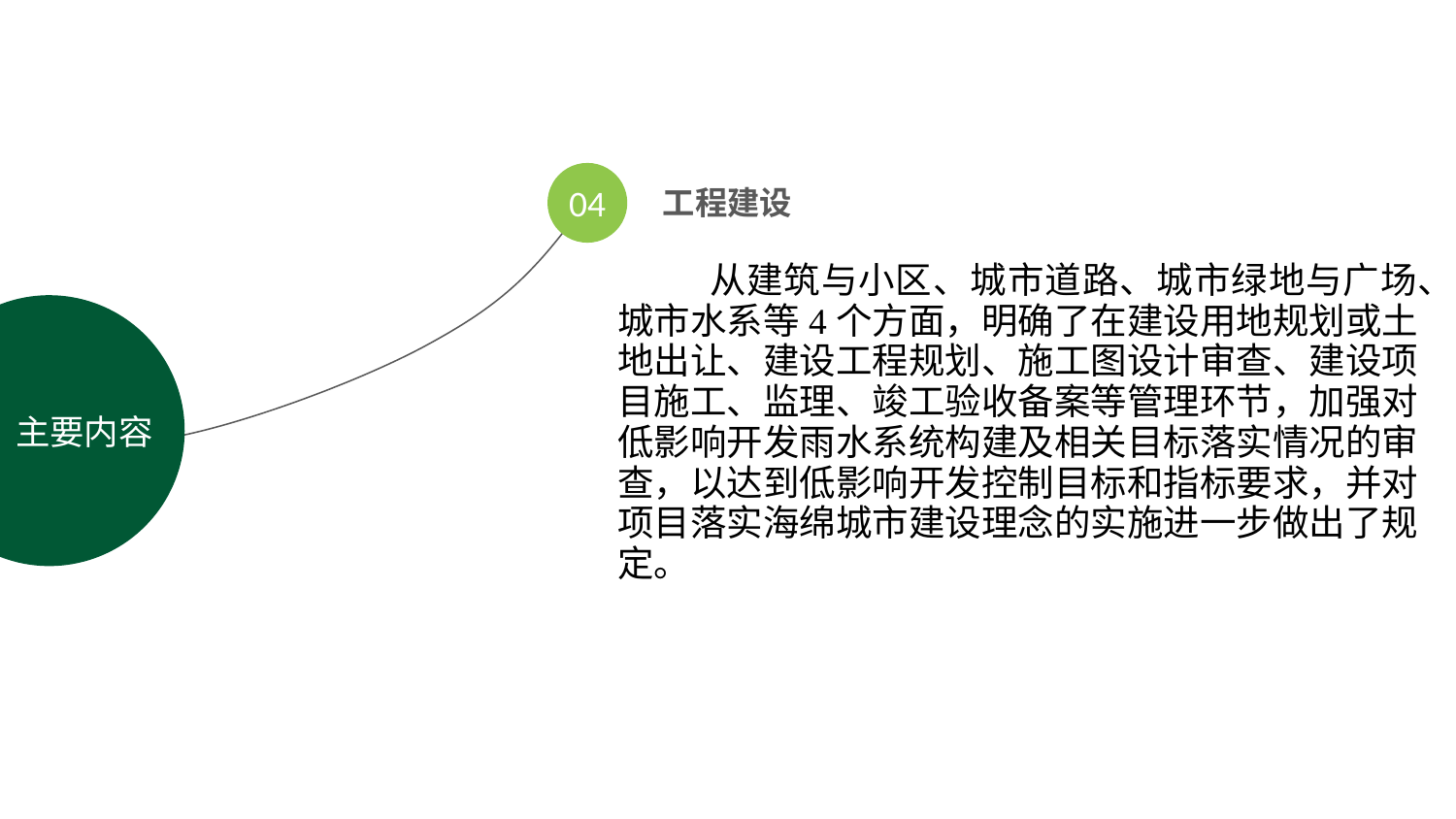

04
工程建设

           从建筑与小区、城市道路、城市绿地与广场、城市水系等4个方面，明确了在建设用地规划或土地出让、建设工程规划、施工图设计审查、建设项目施工、监理、竣工验收备案等管理环节，加强对低影响开发雨水系统构建及相关目标落实情况的审查，以达到低影响开发控制目标和指标要求，并对项目落实海绵城市建设理念的实施进一步做出了规定。
主要内容